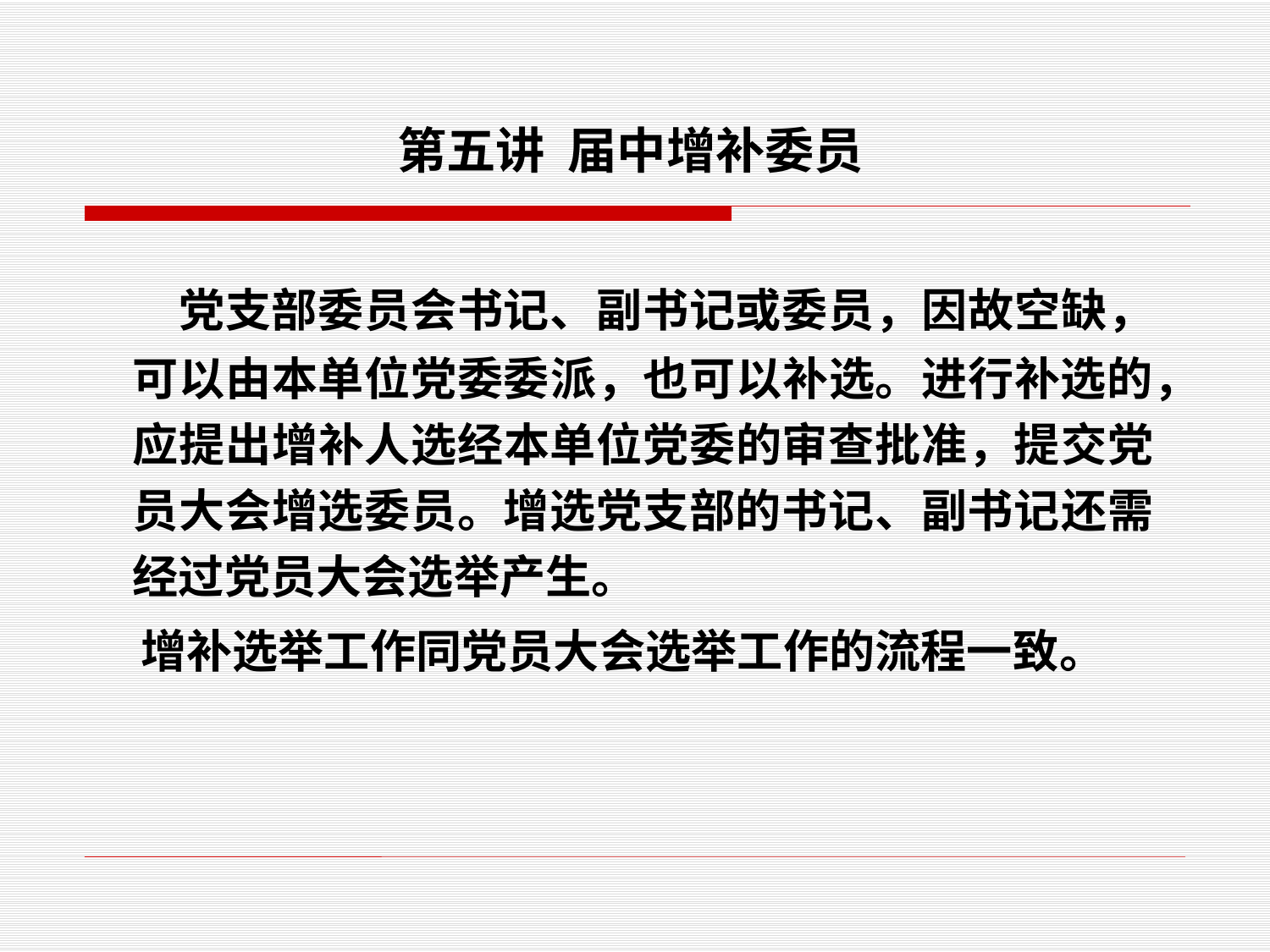

# 第五讲  届中增补委员
       党支部委员会书记、副书记或委员，因故空缺，可以由本单位党委委派，也可以补选。进行补选的，应提出增补人选经本单位党委的审查批准，提交党员大会增选委员。增选党支部的书记、副书记还需经过党员大会选举产生。
      增补选举工作同党员大会选举工作的流程一致。